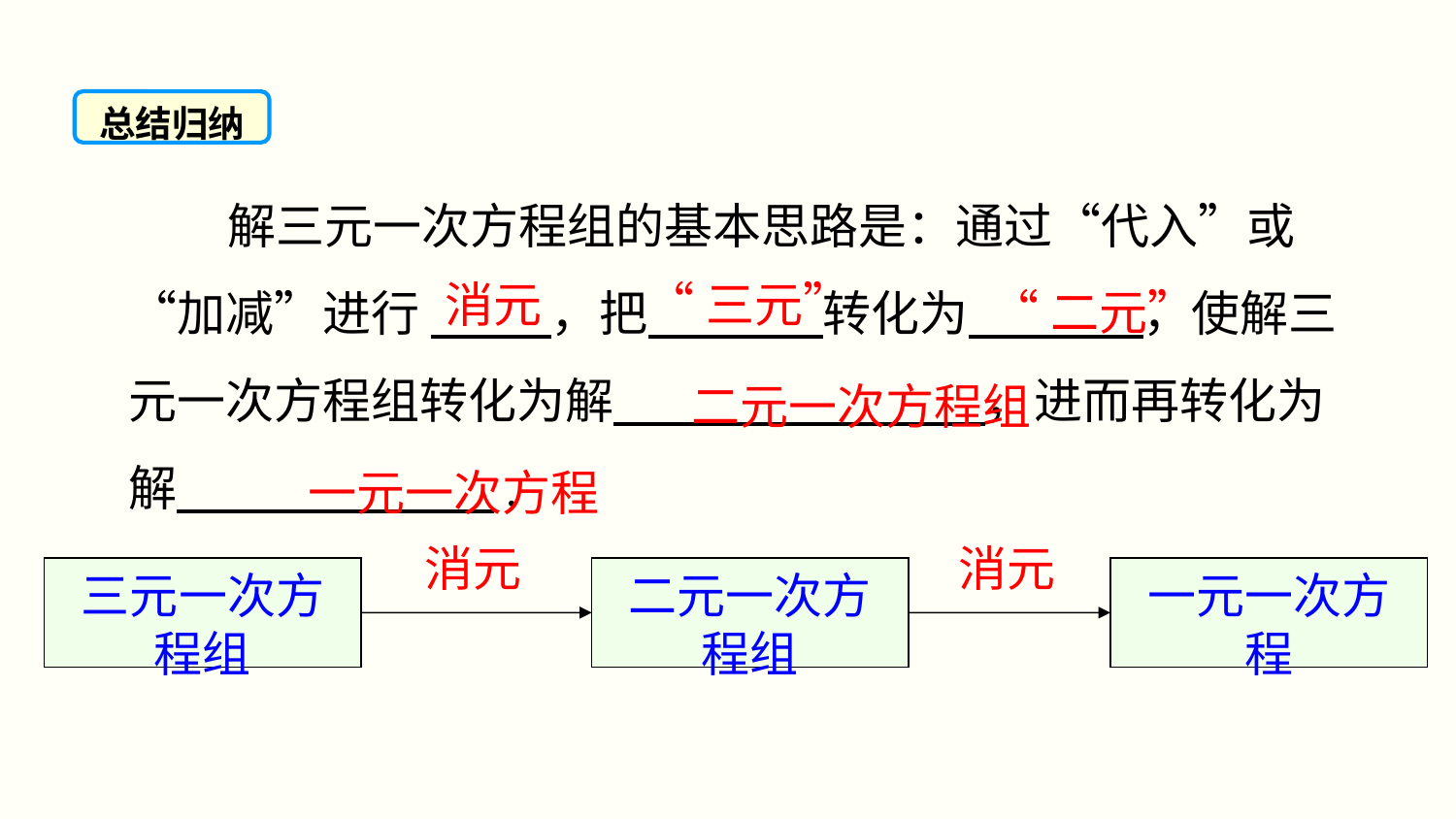

解三元一次方程组的基本思路是：通过“代入”或“加减”进行            ，把                转化为                ，使解三元一次方程组转化为解                                  ，进而再转化为解                             .
总结归纳
消元
“三元”
“二元”
二元一次方程组
一元一次方程
消元
消元
二元一次方程组
一元一次方程
三元一次方程组